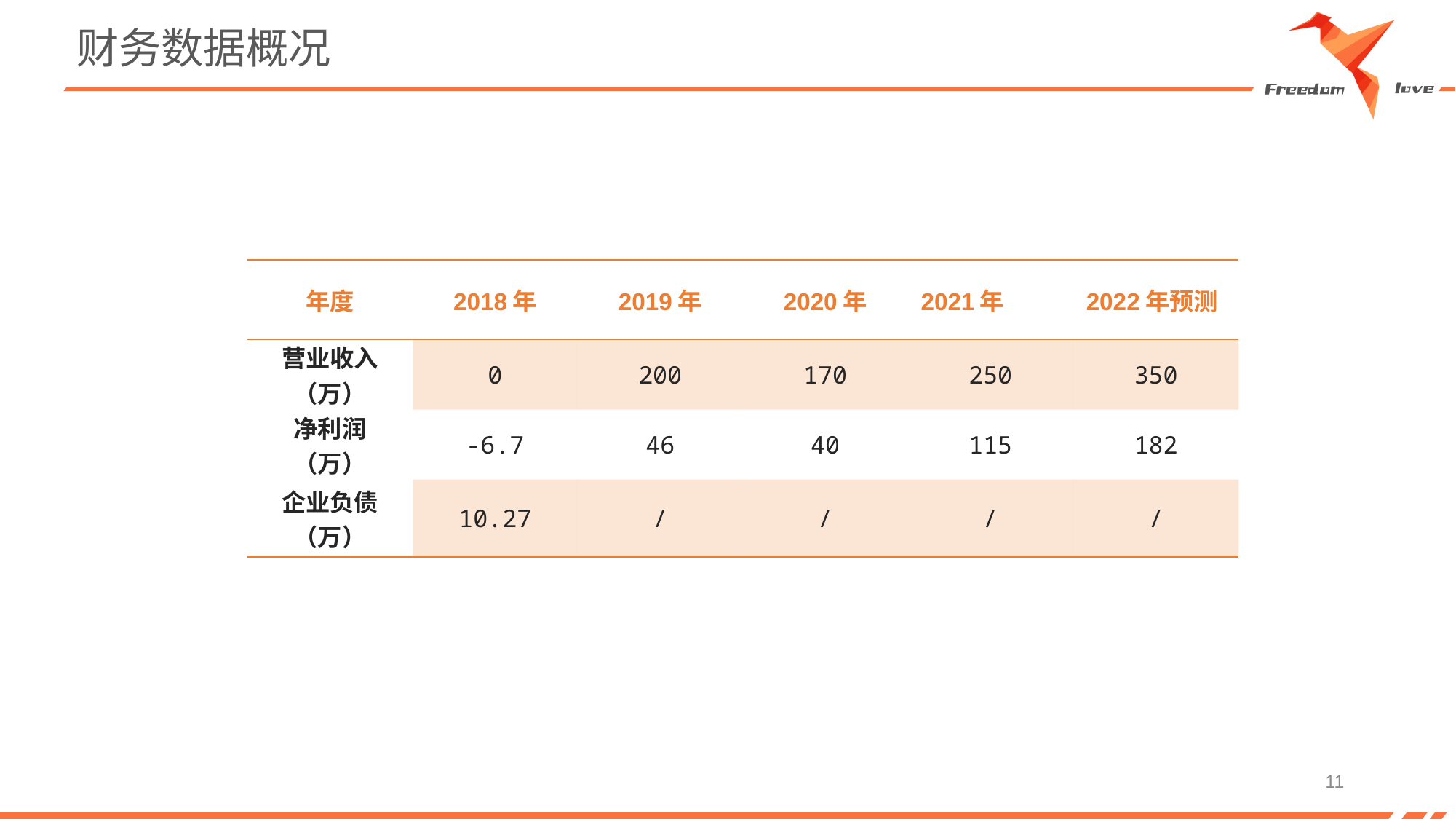

# 财务数据概况
| 年度 | 2018年 | 2019年 | 2020年 | 2021年 | 2022年预测 |
| --- | --- | --- | --- | --- | --- |
| 营业收入（万） | 0 | 200 | 170 | 250 | 350 |
| 净利润 （万） | -6.7 | 46 | 40 | 115 | 182 |
| 企业负债 （万） | 10.27 | / | / | / | / |
11